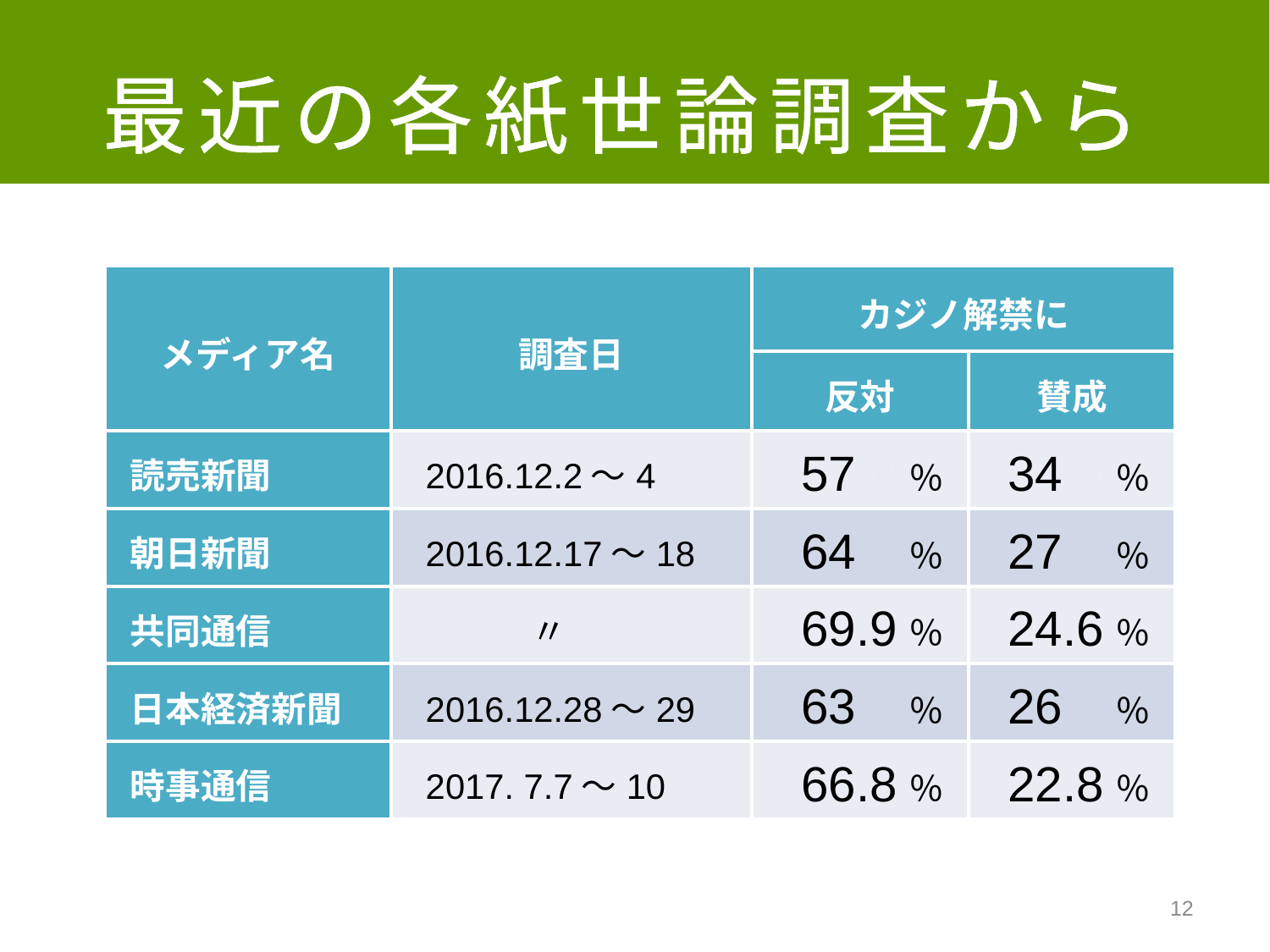

最近の各紙世論調査から
| メディア名 | 調査日 | カジノ解禁に |  |
| --- | --- | --- | --- |
|  |  | 反対 | 賛成 |
| 読売新聞 | 2016.12.2～4 | 57.0％ | 34.0％ |
| 朝日新聞 | 2016.12.17～18 | 64.0％ | 27.0％ |
| 共同通信 | 〃 | 69.9％ | 24.6％ |
| 日本経済新聞 | 2016.12.28～29 | 63.0％ | 26.0％ |
| 時事通信 | 2017. 7.7～10 | 66.8％ | 22.8％ |
12